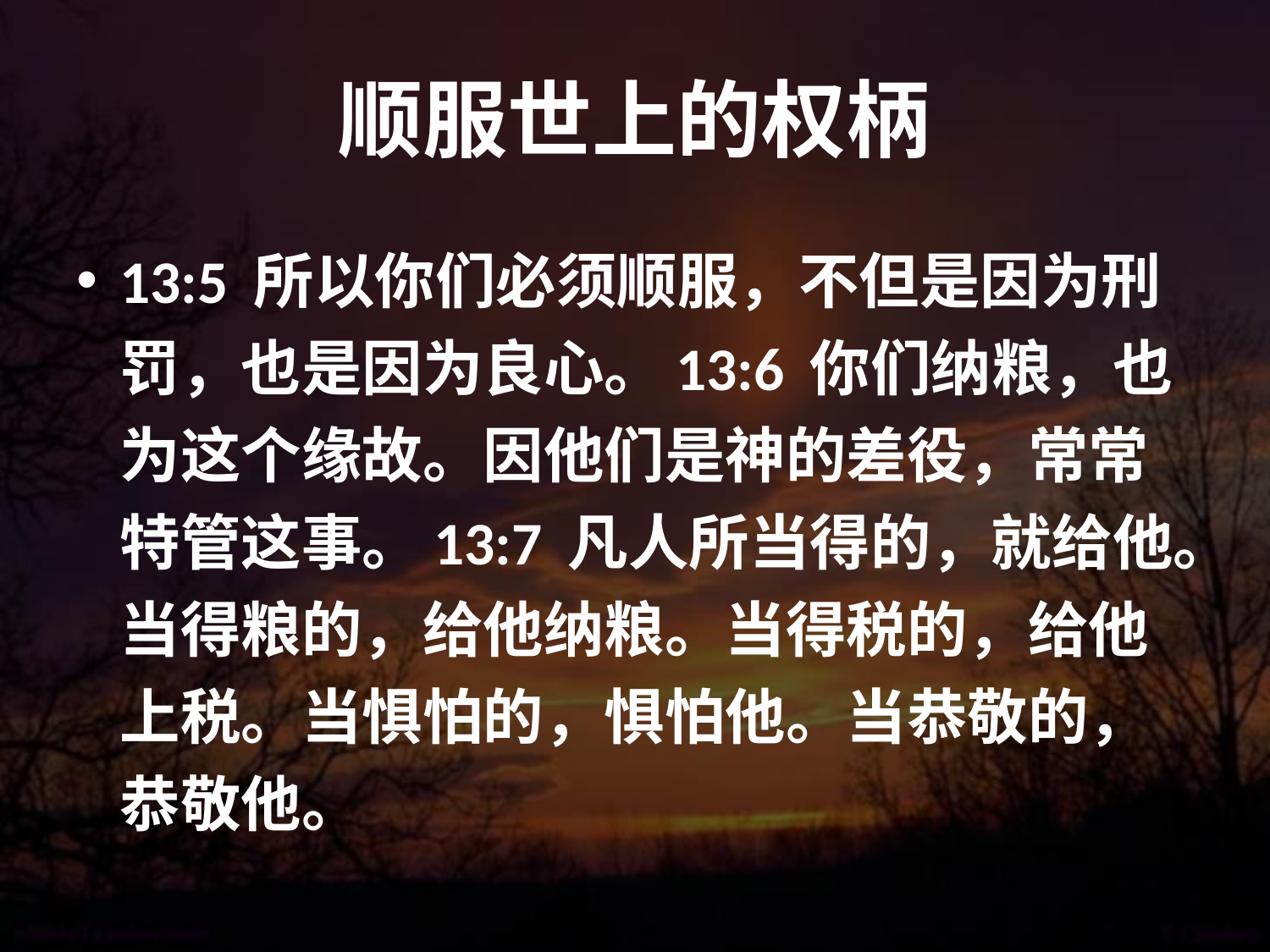

# 顺服世上的权柄
13:5 所以你们必须顺服，不但是因为刑罚，也是因为良心。13:6 你们纳粮，也为这个缘故。因他们是神的差役，常常特管这事。13:7 凡人所当得的，就给他。当得粮的，给他纳粮。当得税的，给他上税。当惧怕的，惧怕他。当恭敬的，恭敬他。